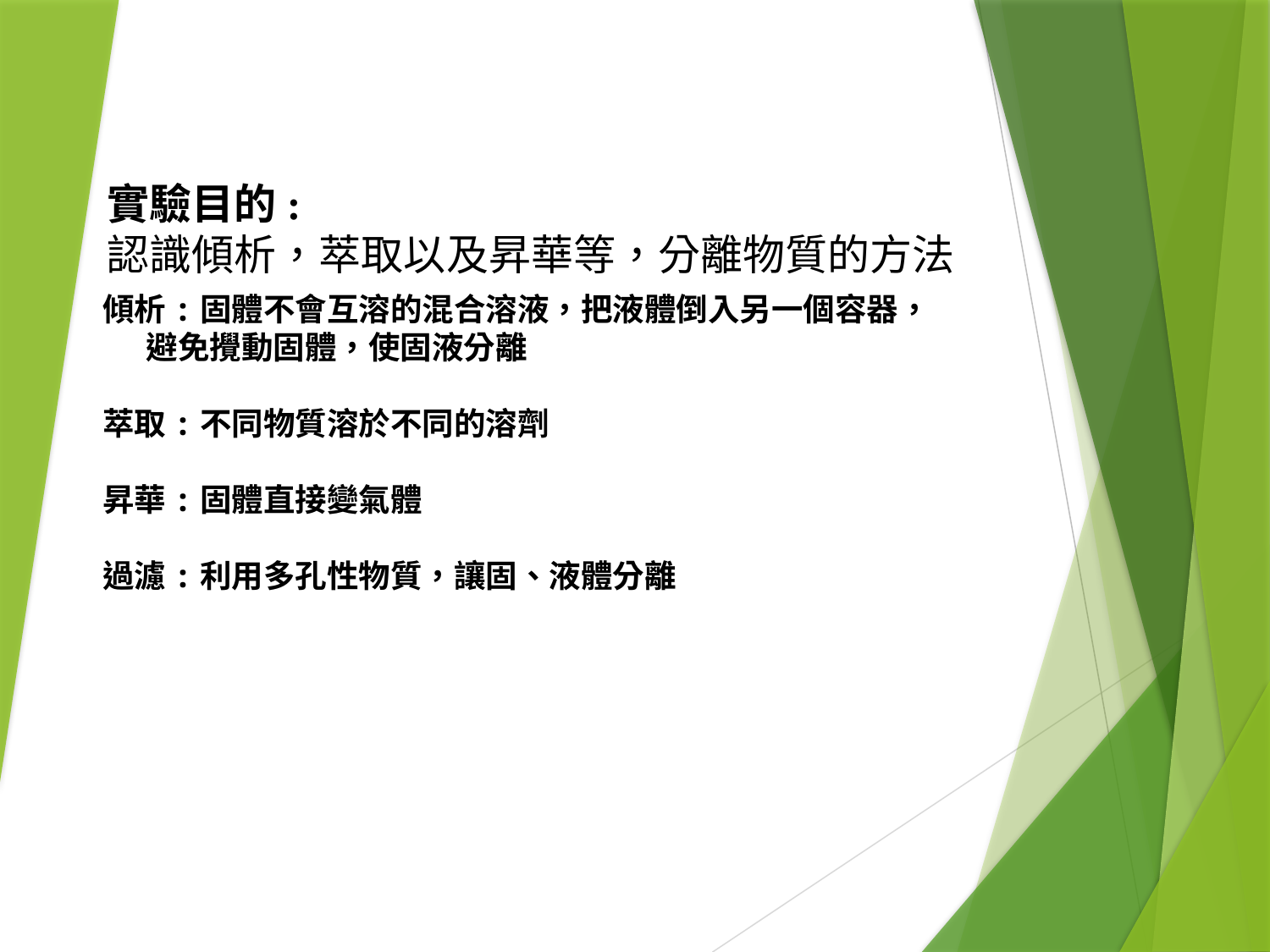

實驗目的:
認識傾析，萃取以及昇華等，分離物質的方法
傾析:固體不會互溶的混合溶液，把液體倒入另一個容器，
     避免攪動固體，使固液分離

萃取:不同物質溶於不同的溶劑

昇華:固體直接變氣體

過濾:利用多孔性物質，讓固、液體分離